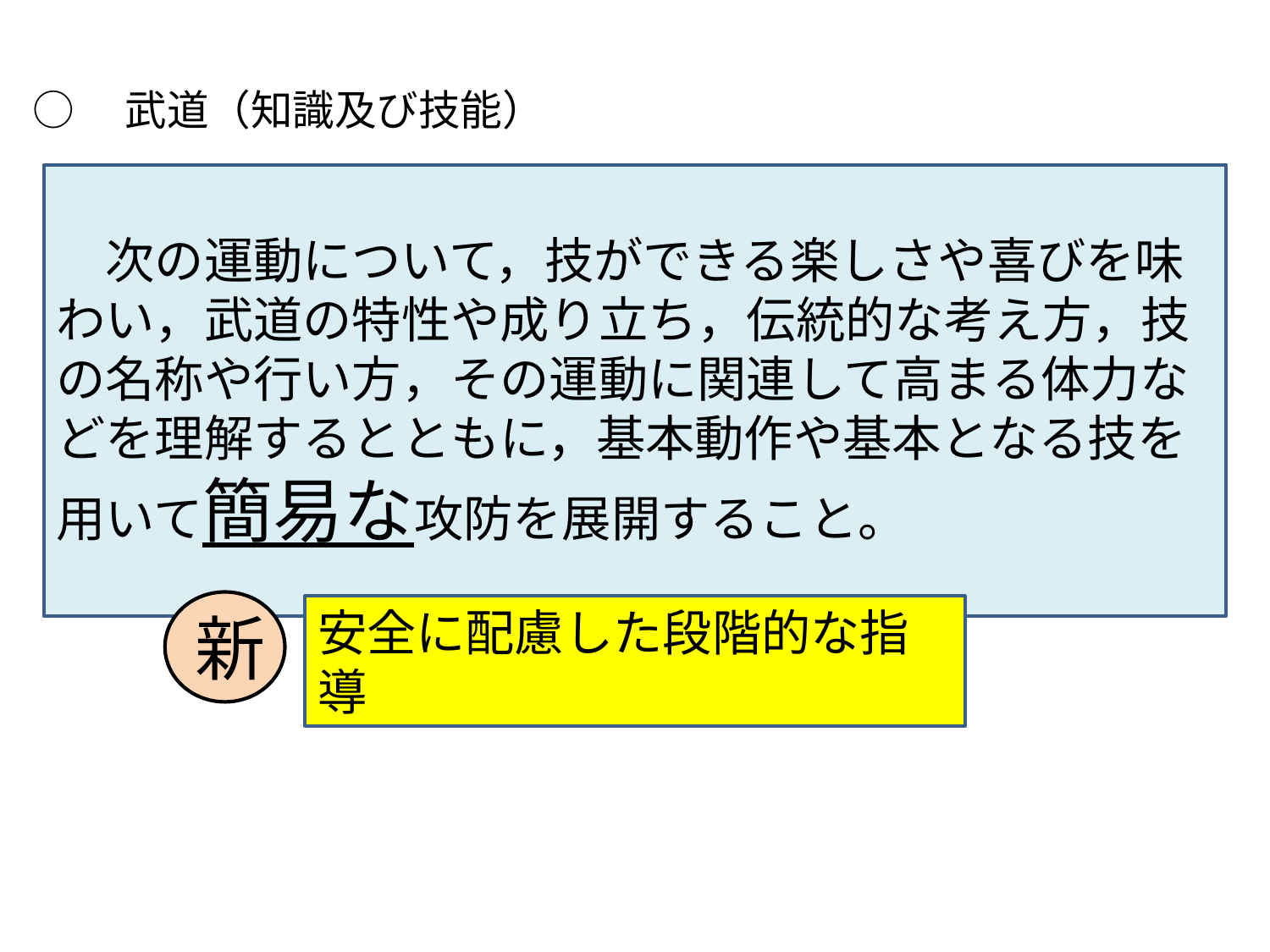

# ○　武道（知識及び技能）

　次の運動について，技ができる楽しさや喜びを味わい，武道の特性や成り立ち，伝統的な考え方，技の名称や行い方，その運動に関連して高まる体力などを理解するとともに，基本動作や基本となる技を用いて簡易な攻防を展開すること。
新
安全に配慮した段階的な指導